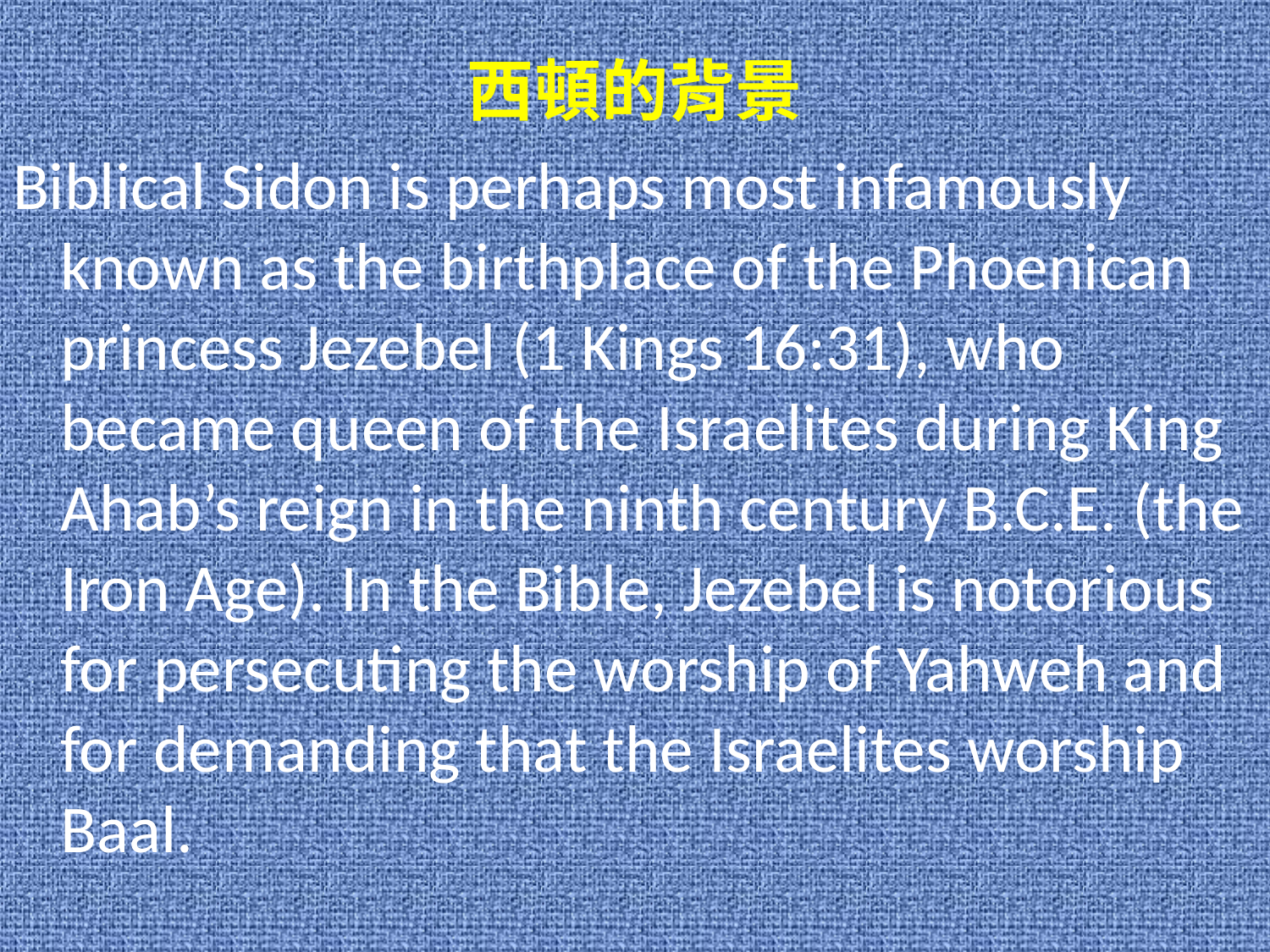

西頓的背景
Biblical Sidon is perhaps most infamously known as the birthplace of the Phoenican princess Jezebel (1 Kings 16:31), who became queen of the Israelites during King Ahab’s reign in the ninth century B.C.E. (the Iron Age). In the Bible, Jezebel is notorious for persecuting the worship of Yahweh and for demanding that the Israelites worship Baal.